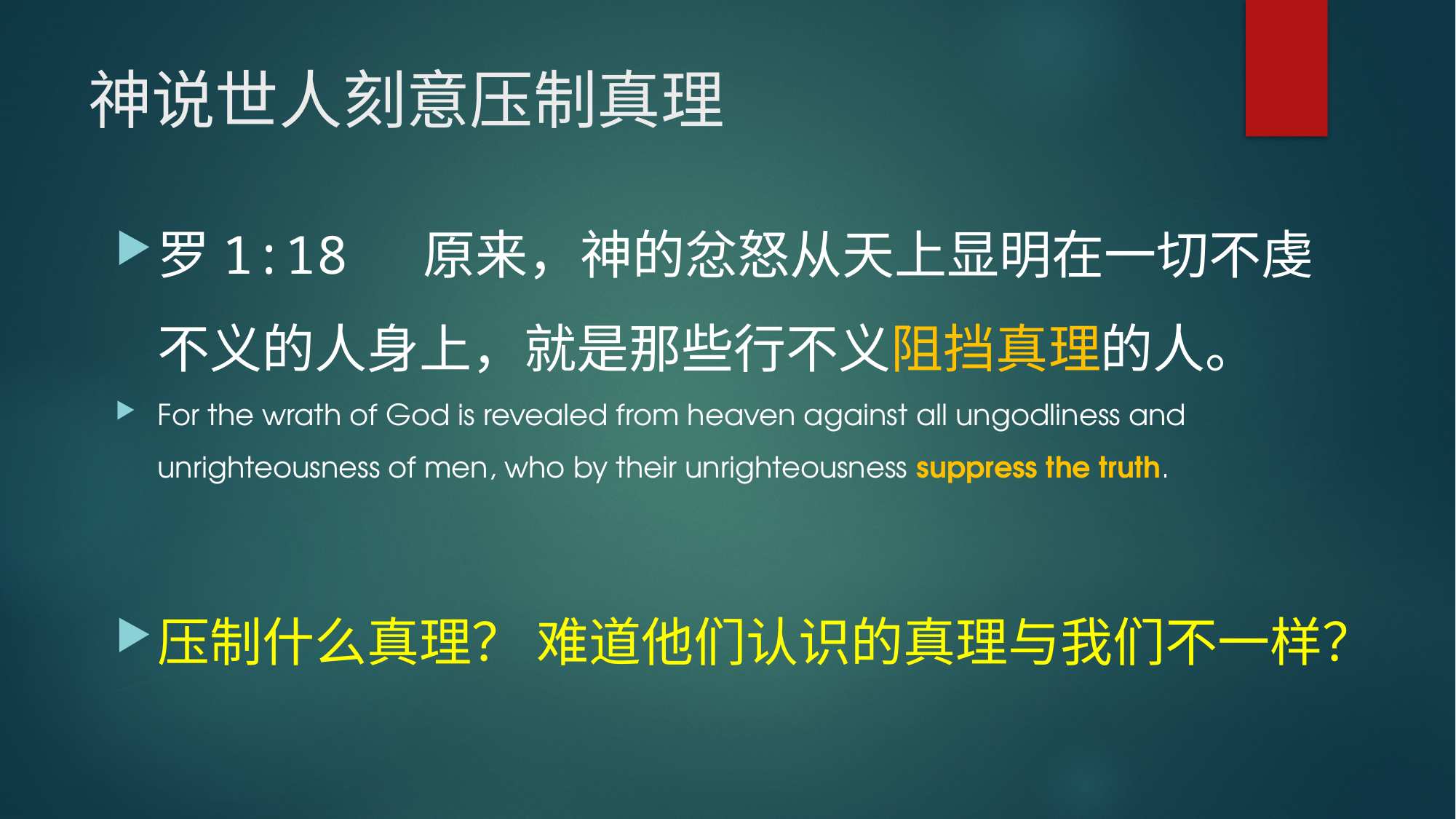

# 神说世人刻意压制真理
罗1:18  原来，神的忿怒从天上显明在一切不虔不义的人身上，就是那些行不义阻挡真理的人。
For the wrath of God is revealed from heaven against all ungodliness and unrighteousness of men, who by their unrighteousness suppress the truth.

压制什么真理？ 难道他们认识的真理与我们不一样？